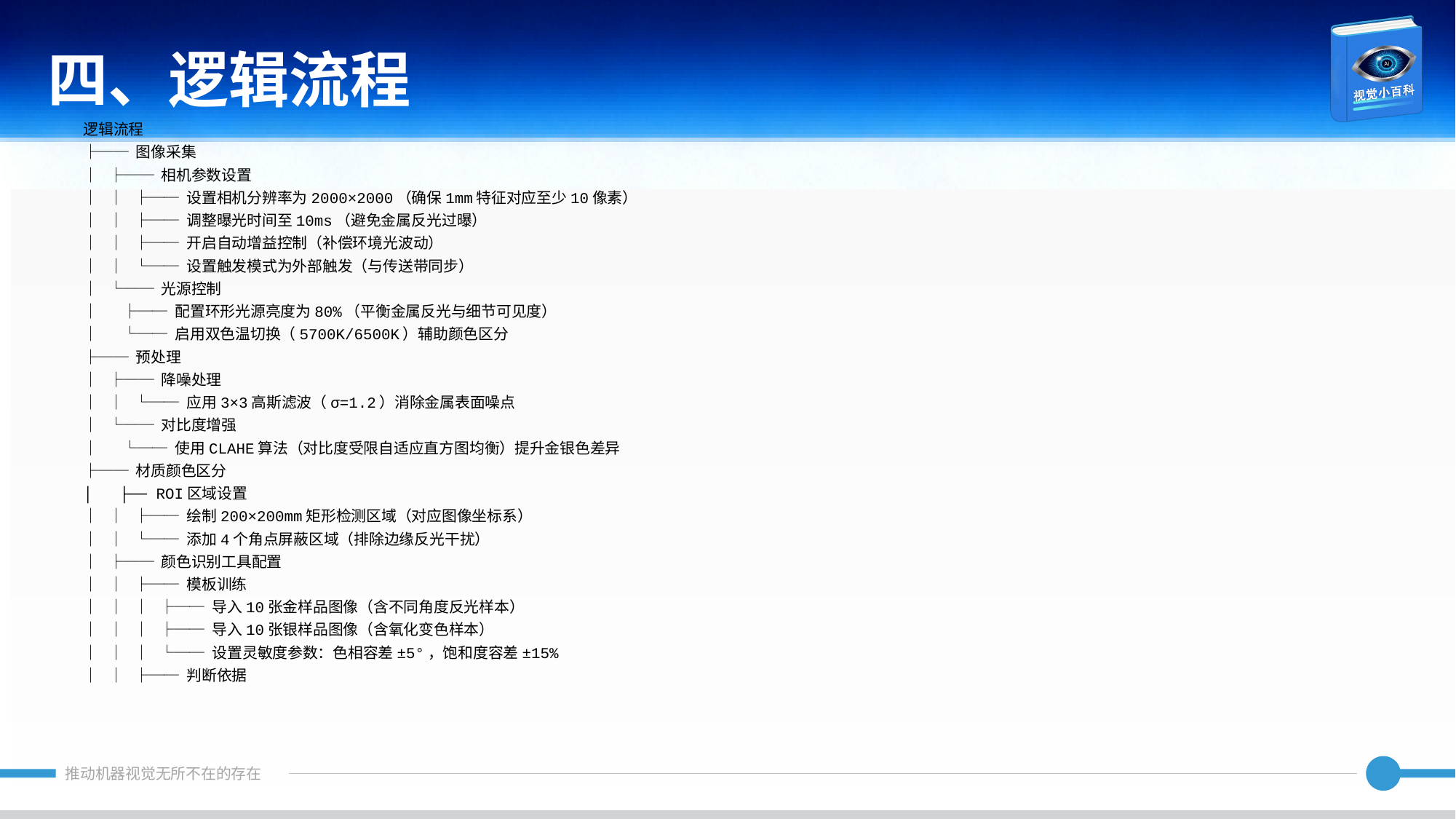

四、逻辑流程

逻辑流程
├── 图像采集
│   ├── 相机参数设置
│   │   ├── 设置相机分辨率为2000×2000（确保1mm特征对应至少10像素）
│   │   ├── 调整曝光时间至10ms（避免金属反光过曝）
│   │   ├── 开启自动增益控制（补偿环境光波动）
│   │   └── 设置触发模式为外部触发（与传送带同步）
│   └── 光源控制
│       ├── 配置环形光源亮度为80%（平衡金属反光与细节可见度）
│       └── 启用双色温切换（5700K/6500K）辅助颜色区分
├── 预处理
│   ├── 降噪处理
│   │   └── 应用3×3高斯滤波（σ=1.2）消除金属表面噪点
│   └── 对比度增强
│       └── 使用CLAHE算法（对比度受限自适应直方图均衡）提升金银色差异
├── 材质颜色区分
│   ├── ROI区域设置
│   │   ├── 绘制200×200mm矩形检测区域（对应图像坐标系）
│   │   └── 添加4个角点屏蔽区域（排除边缘反光干扰）
│   ├── 颜色识别工具配置
│   │   ├── 模板训练
│   │   │   ├── 导入10张金样品图像（含不同角度反光样本）
│   │   │   ├── 导入10张银样品图像（含氧化变色样本）
│   │   │   └── 设置灵敏度参数：色相容差±5°，饱和度容差±15%
│   │   ├── 判断依据
8